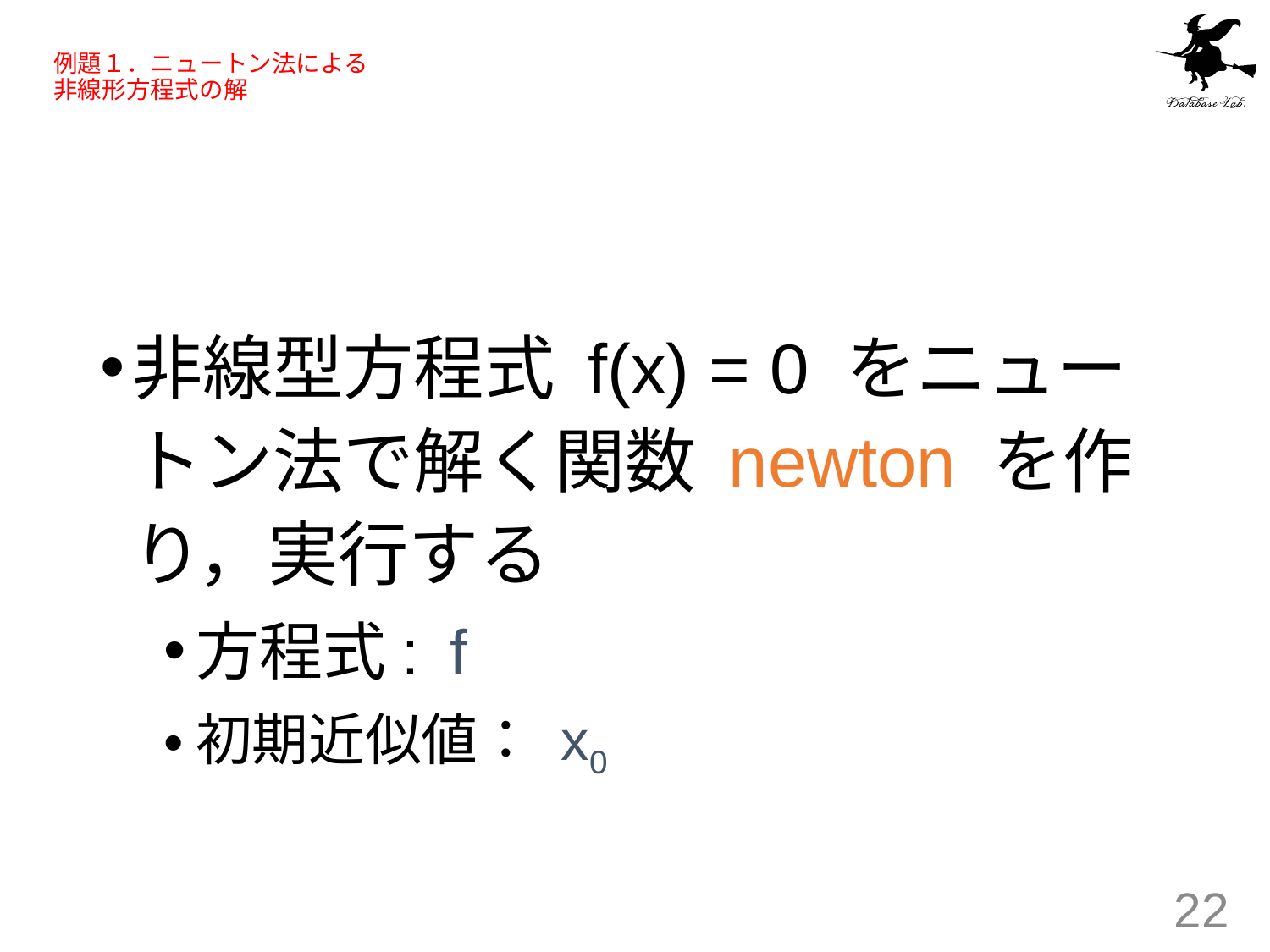

# 例題１．ニュートン法による 非線形方程式の解
非線型方程式 f(x) = 0 をニュートン法で解く関数 newton を作り，実行する
方程式:	f
初期近似値： x0

22